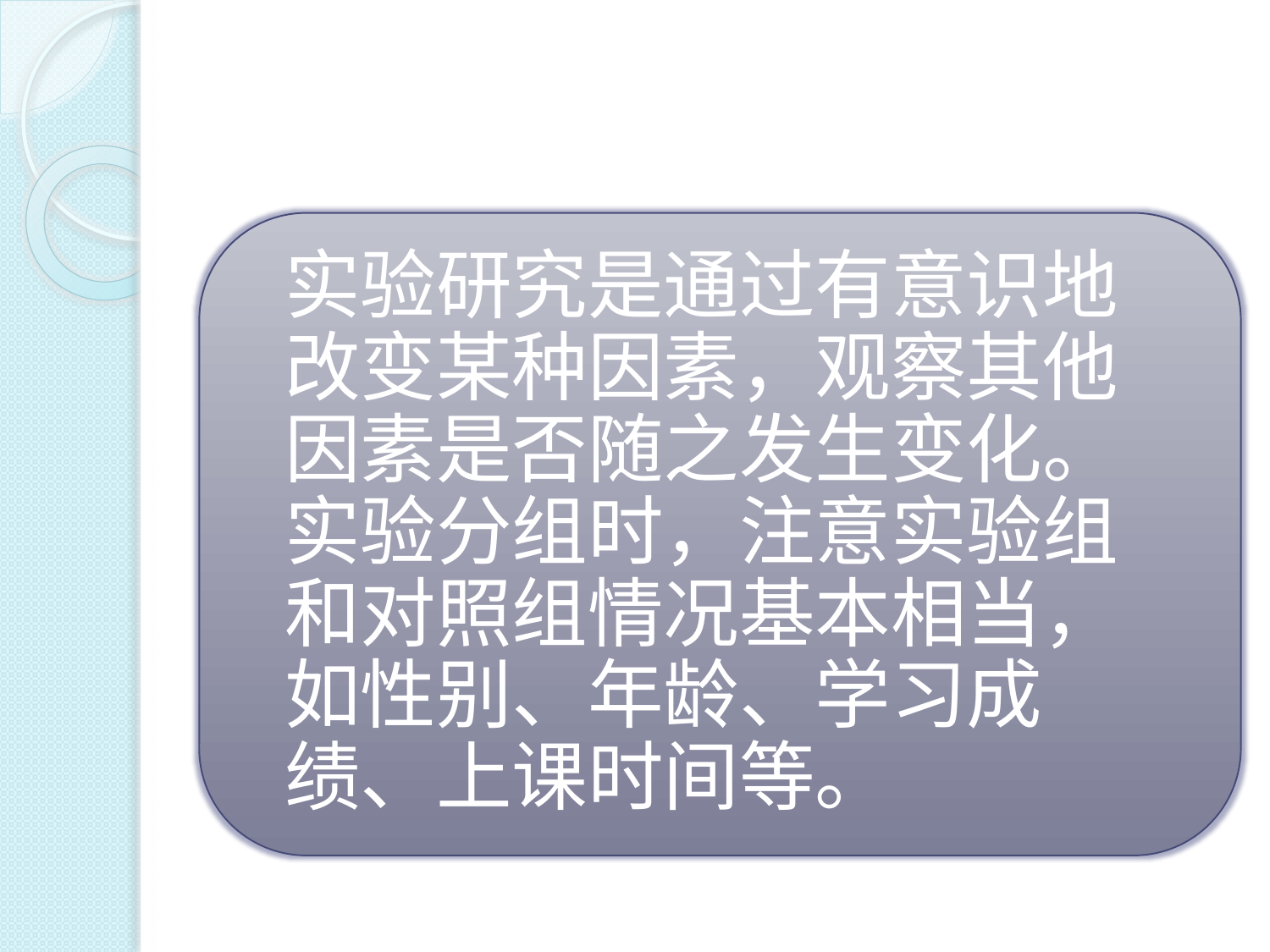

#
实验研究是通过有意识地改变某种因素，观察其他因素是否随之发生变化。实验分组时，注意实验组和对照组情况基本相当，如性别、年龄、学习成绩、上课时间等。